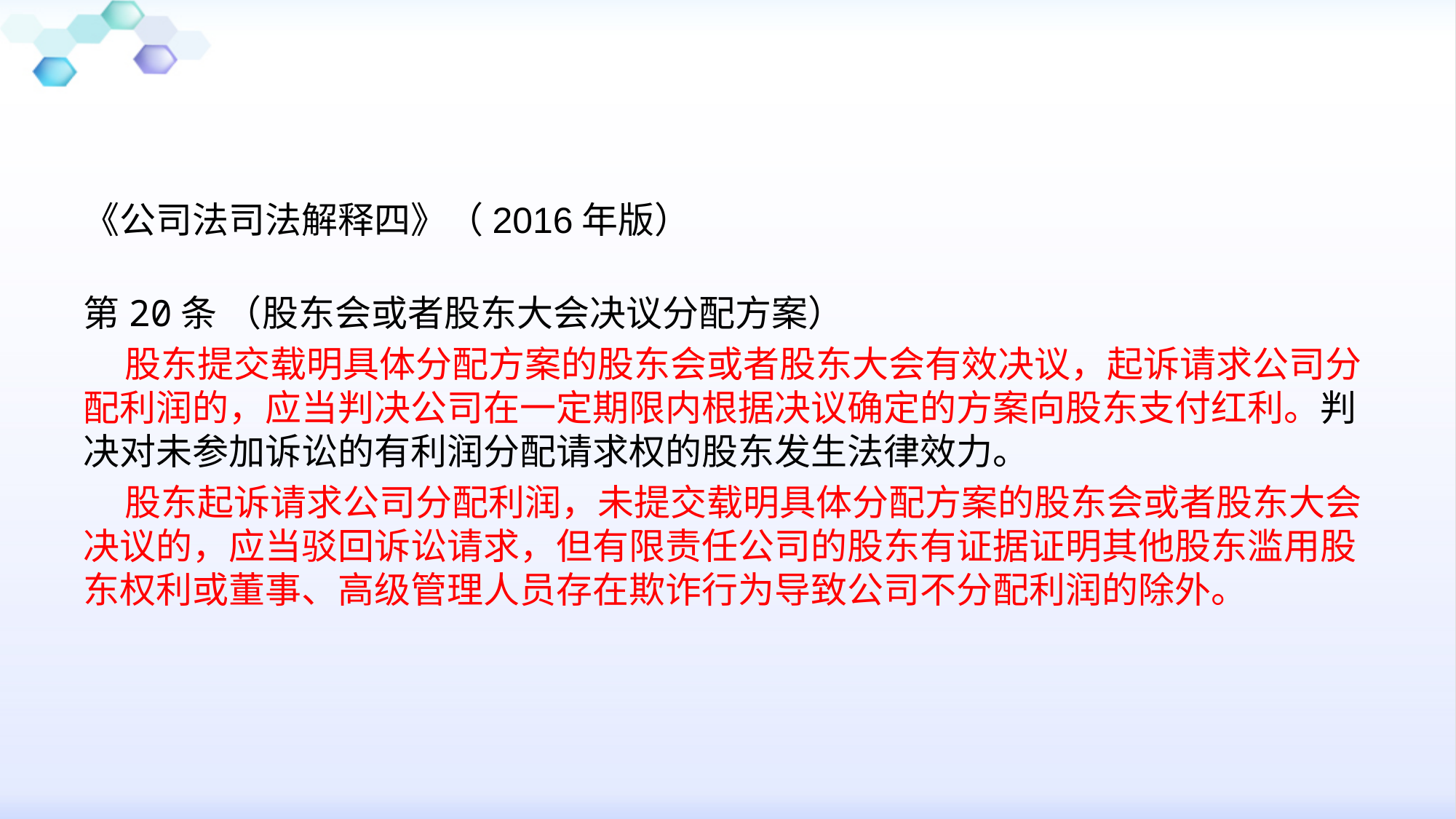

《公司法司法解释四》（2016年版）

第20条 （股东会或者股东大会决议分配方案）
    股东提交载明具体分配方案的股东会或者股东大会有效决议，起诉请求公司分配利润的，应当判决公司在一定期限内根据决议确定的方案向股东支付红利。判决对未参加诉讼的有利润分配请求权的股东发生法律效力。
    股东起诉请求公司分配利润，未提交载明具体分配方案的股东会或者股东大会决议的，应当驳回诉讼请求，但有限责任公司的股东有证据证明其他股东滥用股东权利或董事、高级管理人员存在欺诈行为导致公司不分配利润的除外。